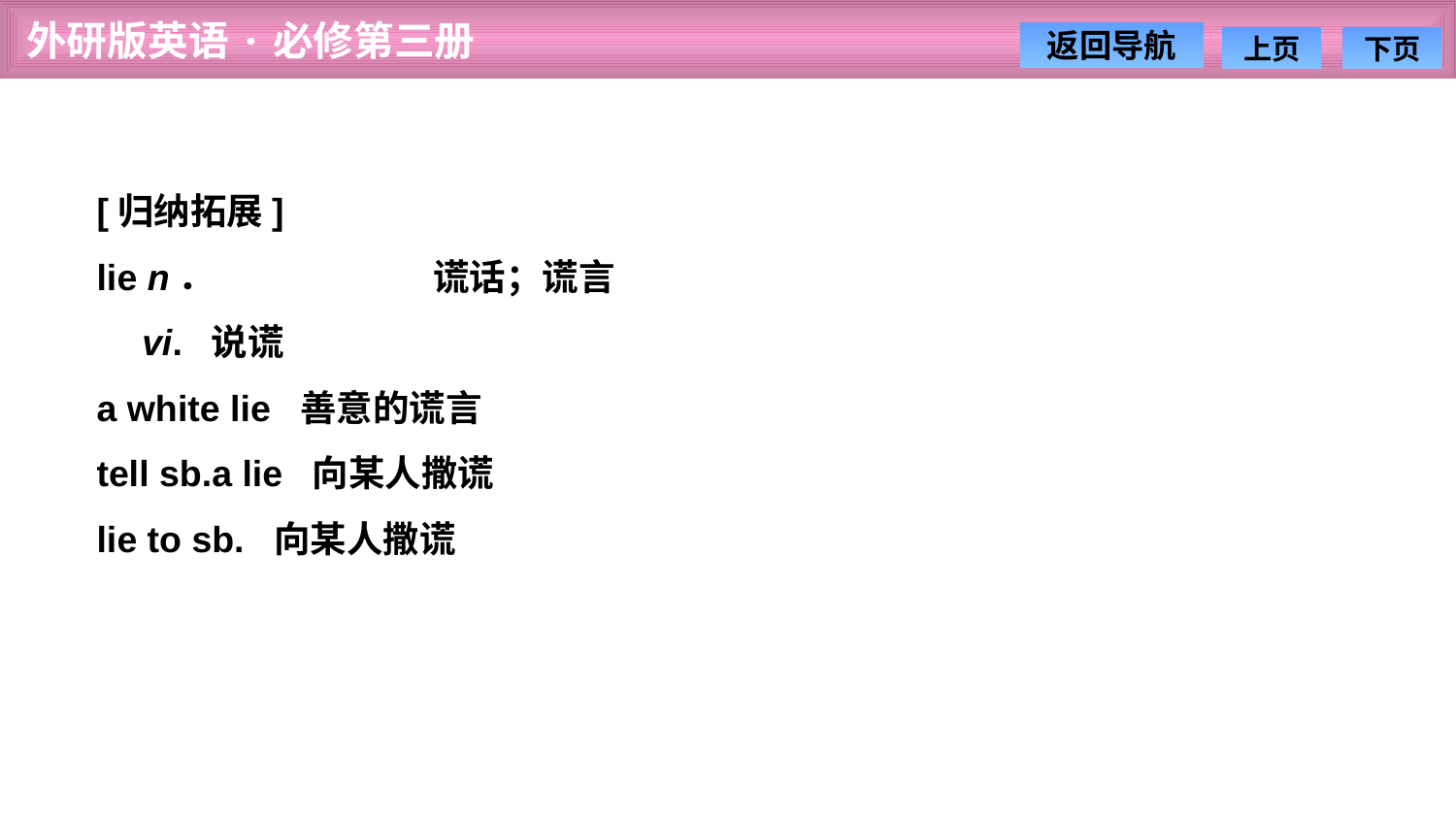

[归纳拓展]
lie n．　　　　　　谎话；谎言
　vi.  说谎
a white lie  善意的谎言
tell sb.a lie  向某人撒谎
lie to sb.  向某人撒谎